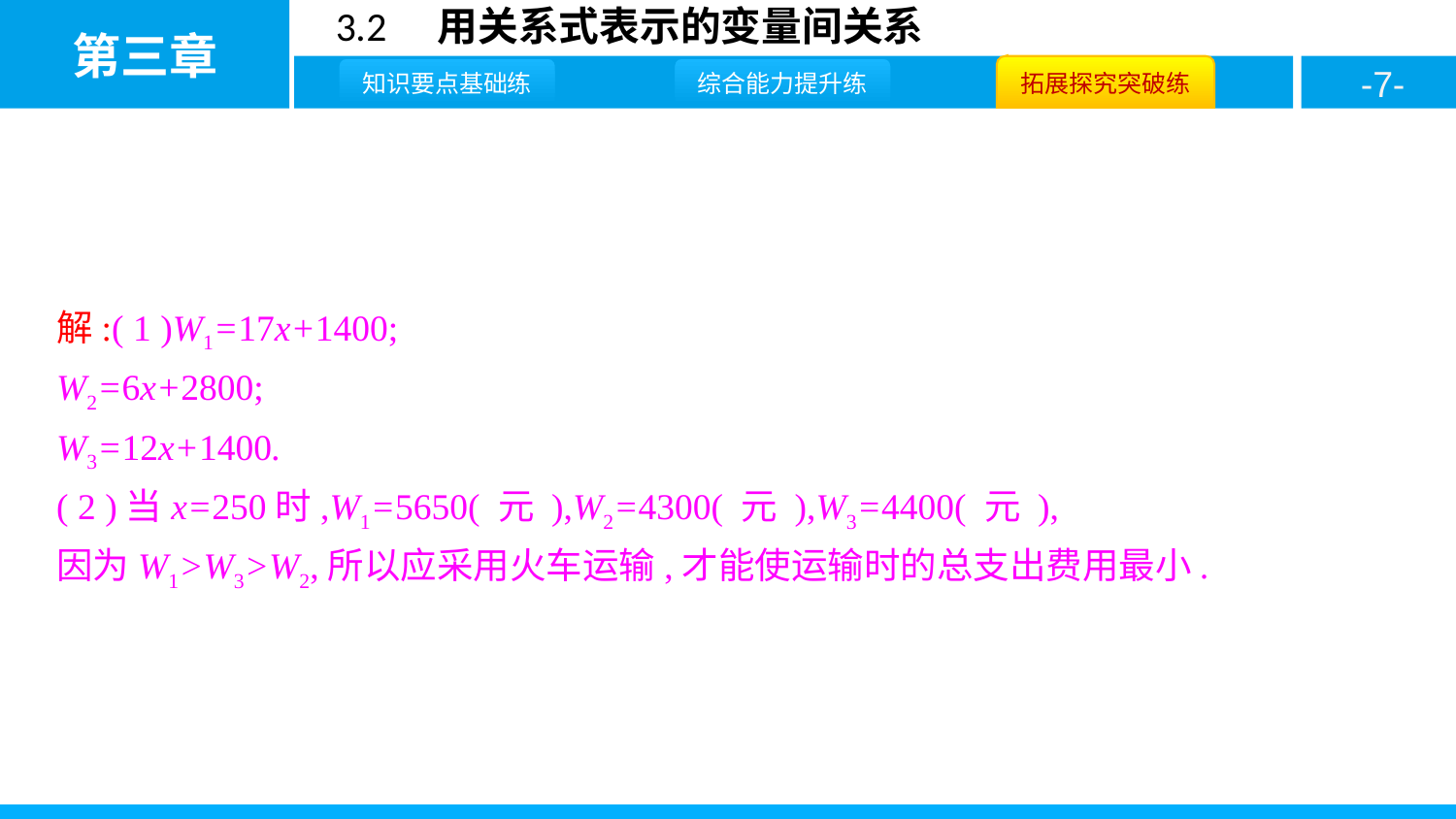

解:( 1 )W1=17x+1400;
W2=6x+2800;
W3=12x+1400.
( 2 )当x=250时,W1=5650( 元 ),W2=4300( 元 ),W3=4400( 元 ),
因为W1>W3>W2,所以应采用火车运输,才能使运输时的总支出费用最小.